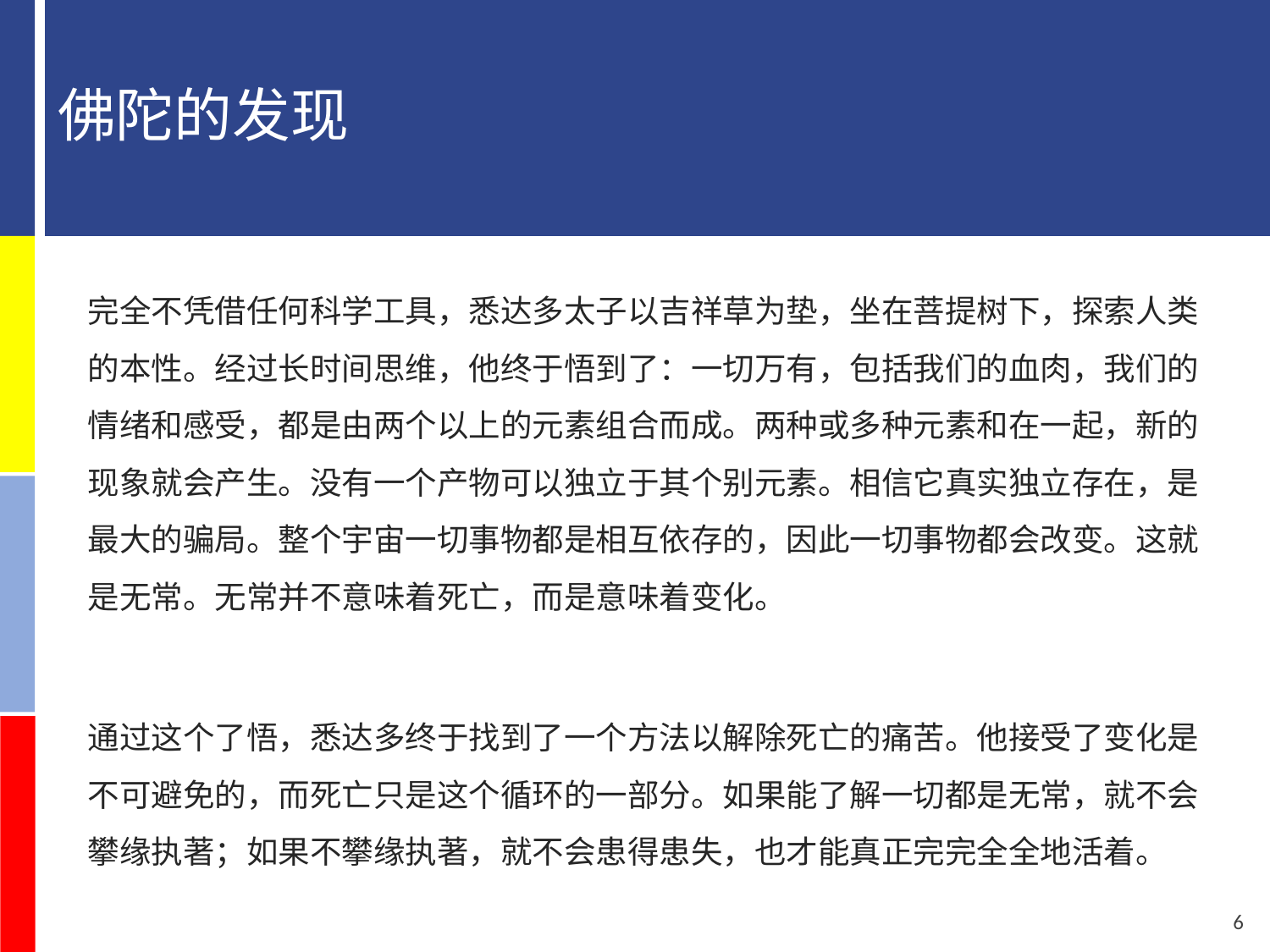

# 佛陀的发现
完全不凭借任何科学工具，悉达多太子以吉祥草为垫，坐在菩提树下，探索人类的本性。经过长时间思维，他终于悟到了：一切万有，包括我们的血肉，我们的情绪和感受，都是由两个以上的元素组合而成。两种或多种元素和在一起，新的现象就会产生。没有一个产物可以独立于其个别元素。相信它真实独立存在，是最大的骗局。整个宇宙一切事物都是相互依存的，因此一切事物都会改变。这就是无常。无常并不意味着死亡，而是意味着变化。

通过这个了悟，悉达多终于找到了一个方法以解除死亡的痛苦。他接受了变化是不可避免的，而死亡只是这个循环的一部分。如果能了解一切都是无常，就不会攀缘执著；如果不攀缘执著，就不会患得患失，也才能真正完完全全地活着。